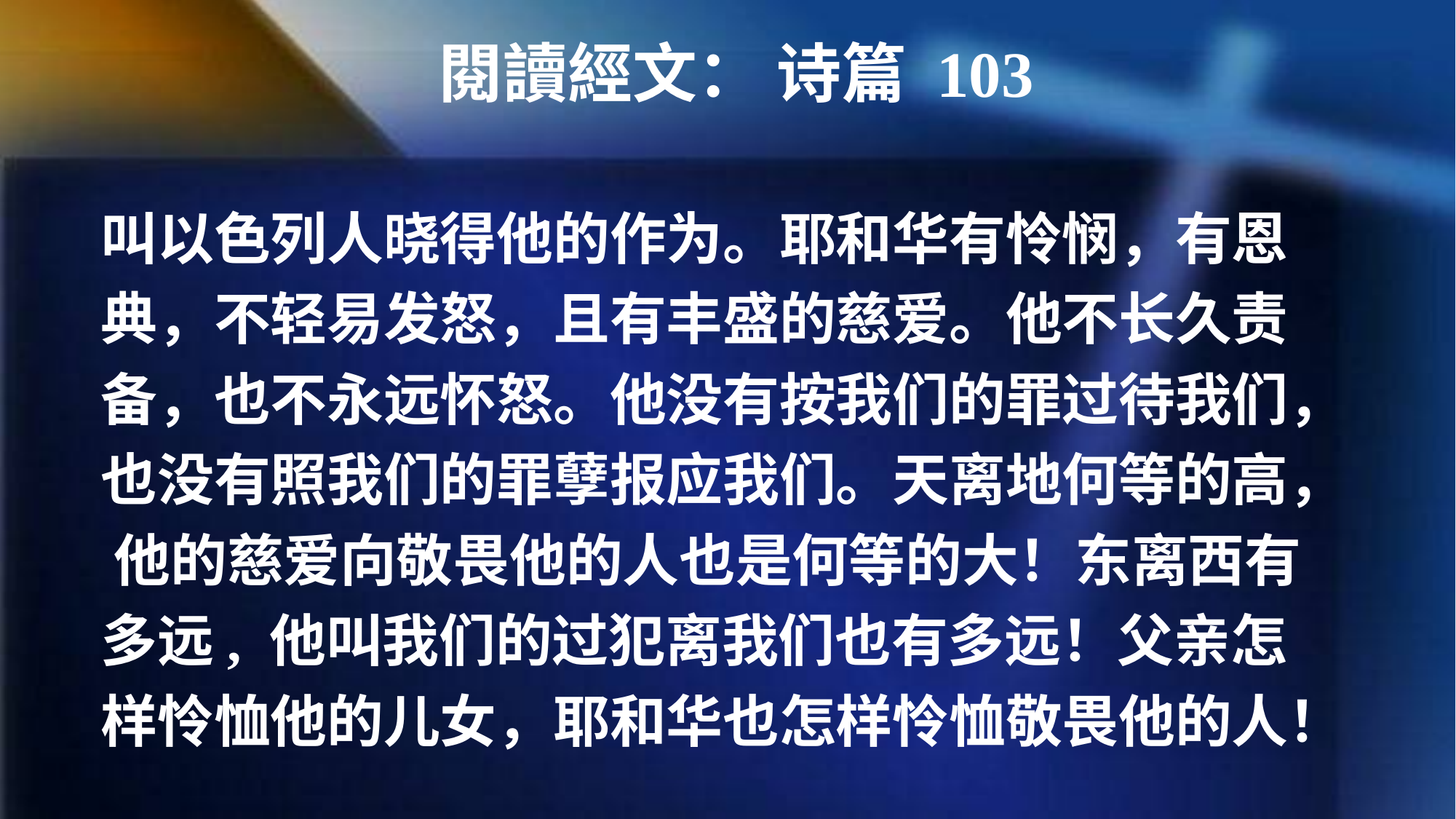

閱讀經文： 诗篇 103

叫以色列人晓得他的作为。耶和华有怜悯，有恩典，不轻易发怒，且有丰盛的慈爱。他不长久责备，也不永远怀怒。他没有按我们的罪过待我们，
也没有照我们的罪孽报应我们。天离地何等的高， 他的慈爱向敬畏他的人也是何等的大！东离西有多远, 他叫我们的过犯离我们也有多远！父亲怎样怜恤他的儿女，耶和华也怎样怜恤敬畏他的人！
#